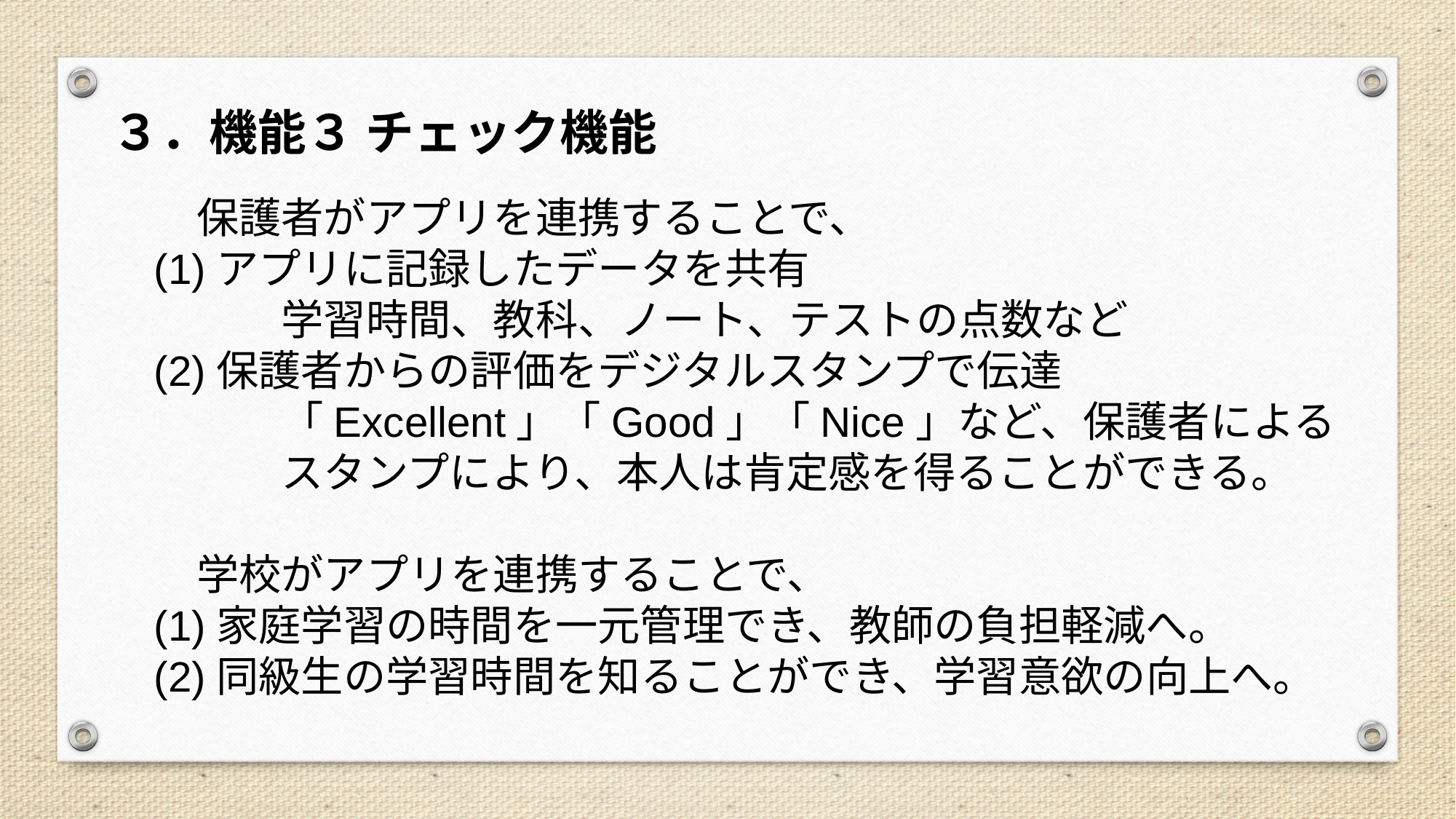

３．機能３ チェック機能
　保護者がアプリを連携することで、
(1)アプリに記録したデータを共有
　　　学習時間、教科、ノート、テストの点数など
(2)保護者からの評価をデジタルスタンプで伝達
　　　「Excellent」「Good」「Nice」など、保護者による
　　　スタンプにより、本人は肯定感を得ることができる。

　学校がアプリを連携することで、
(1)家庭学習の時間を一元管理でき、教師の負担軽減へ。
(2)同級生の学習時間を知ることができ、学習意欲の向上へ。